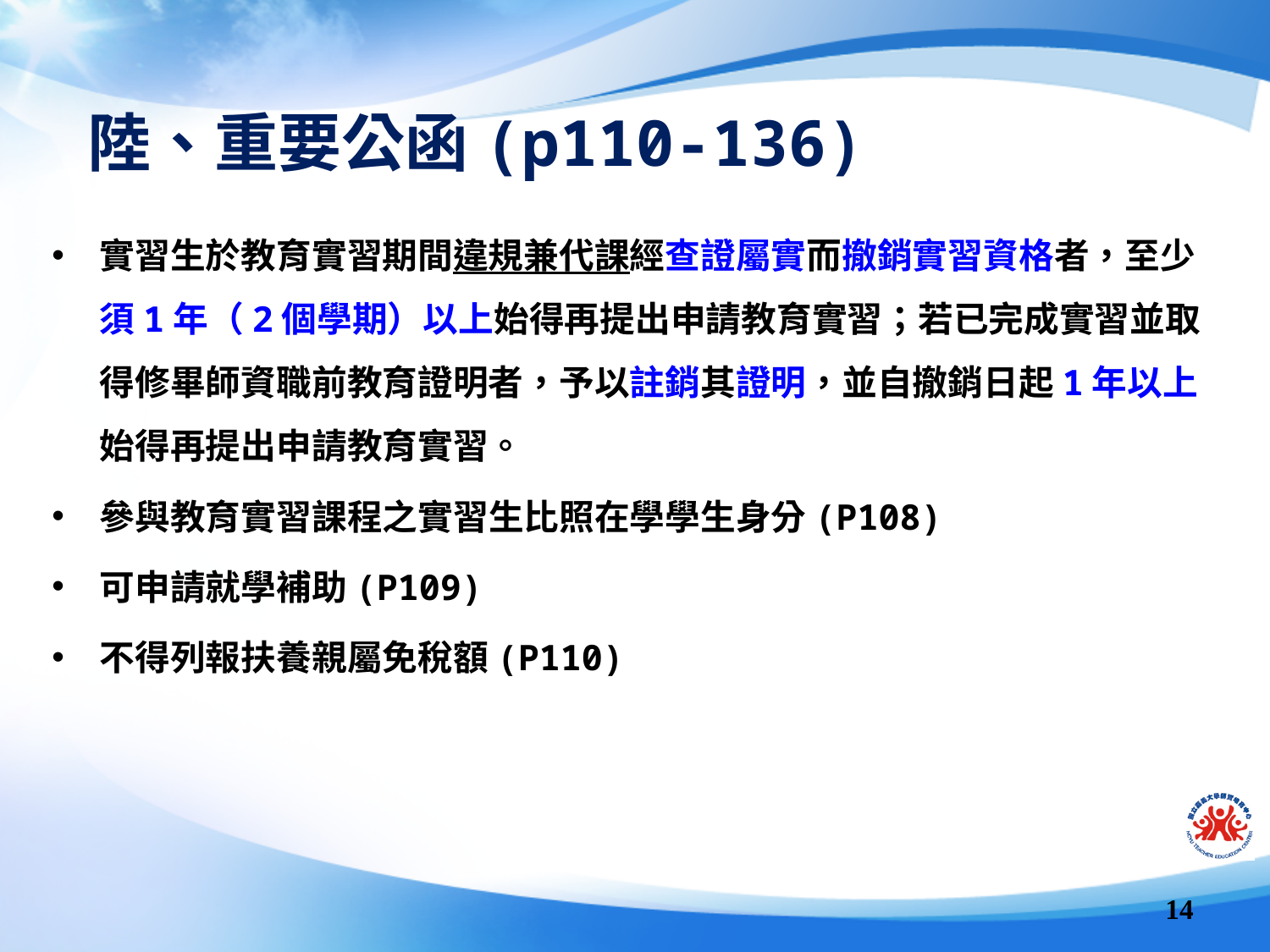

陸、重要公函(p110-136)
實習生於教育實習期間違規兼代課經查證屬實而撤銷實習資格者，至少須1年（2個學期）以上始得再提出申請教育實習；若已完成實習並取得修畢師資職前教育證明者，予以註銷其證明，並自撤銷日起1年以上始得再提出申請教育實習。
參與教育實習課程之實習生比照在學學生身分(P108)
可申請就學補助(P109)
不得列報扶養親屬免稅額(P110)

14